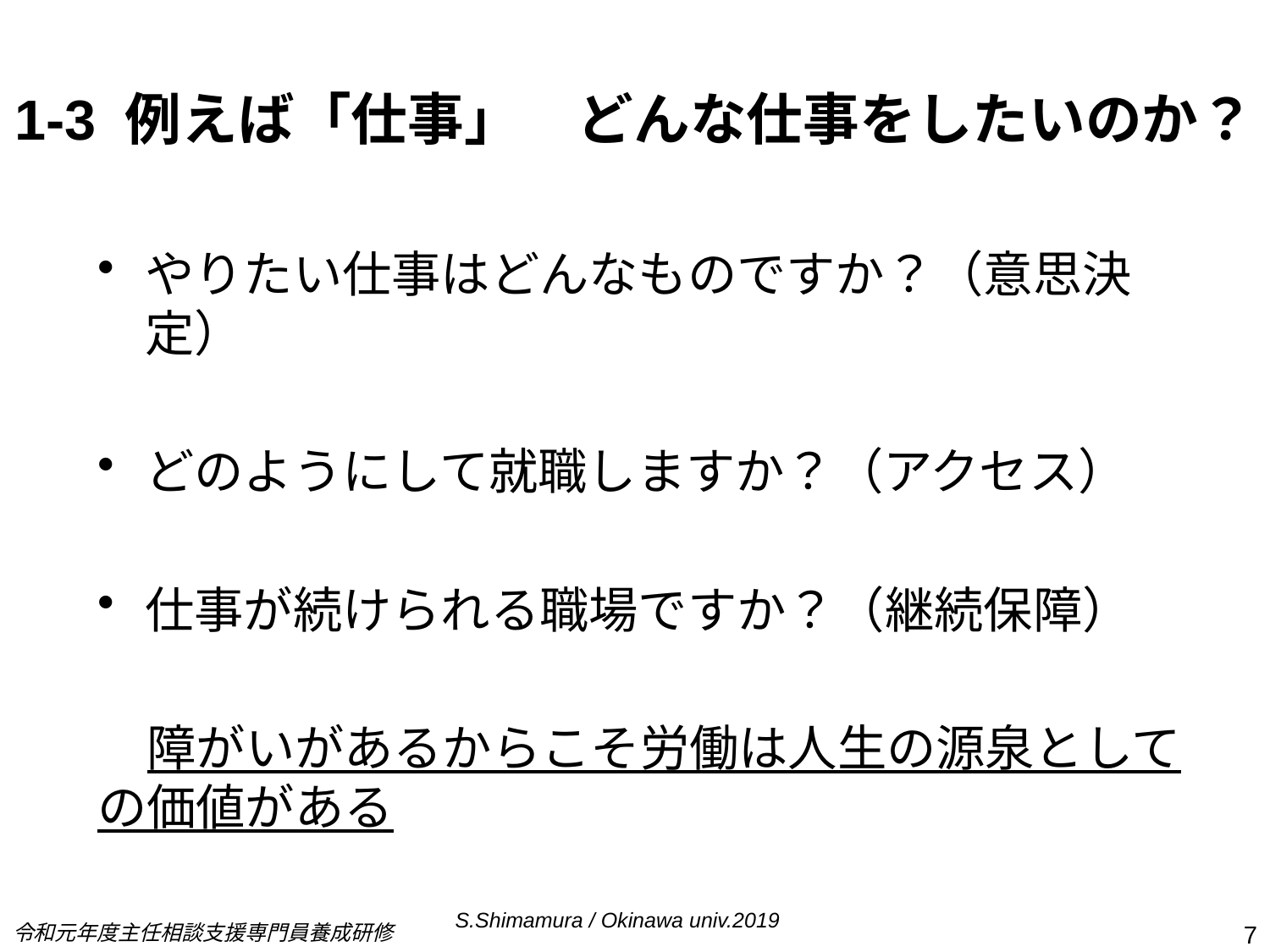

# 1-3 例えば「仕事」　どんな仕事をしたいのか？
やりたい仕事はどんなものですか？（意思決定）

どのようにして就職しますか？（アクセス）

仕事が続けられる職場ですか？（継続保障）

　障がいがあるからこそ労働は人生の源泉としての価値がある
S.Shimamura / Okinawa univ.2019
令和元年度主任相談支援専門員養成研修
7